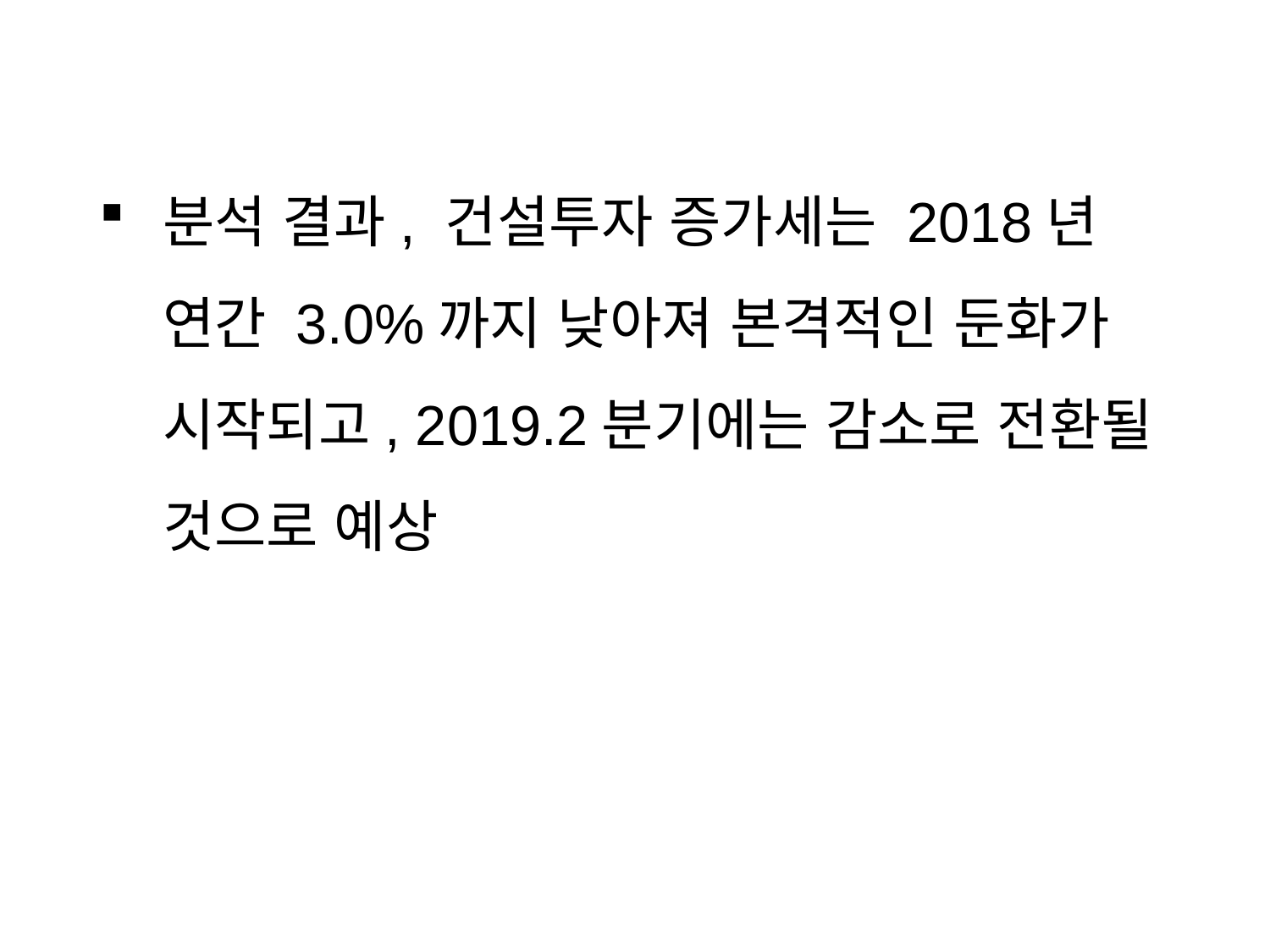

분석 결과, 건설투자 증가세는 2018년 연간 3.0%까지 낮아져 본격적인 둔화가 시작되고, 2019.2분기에는 감소로 전환될 것으로 예상